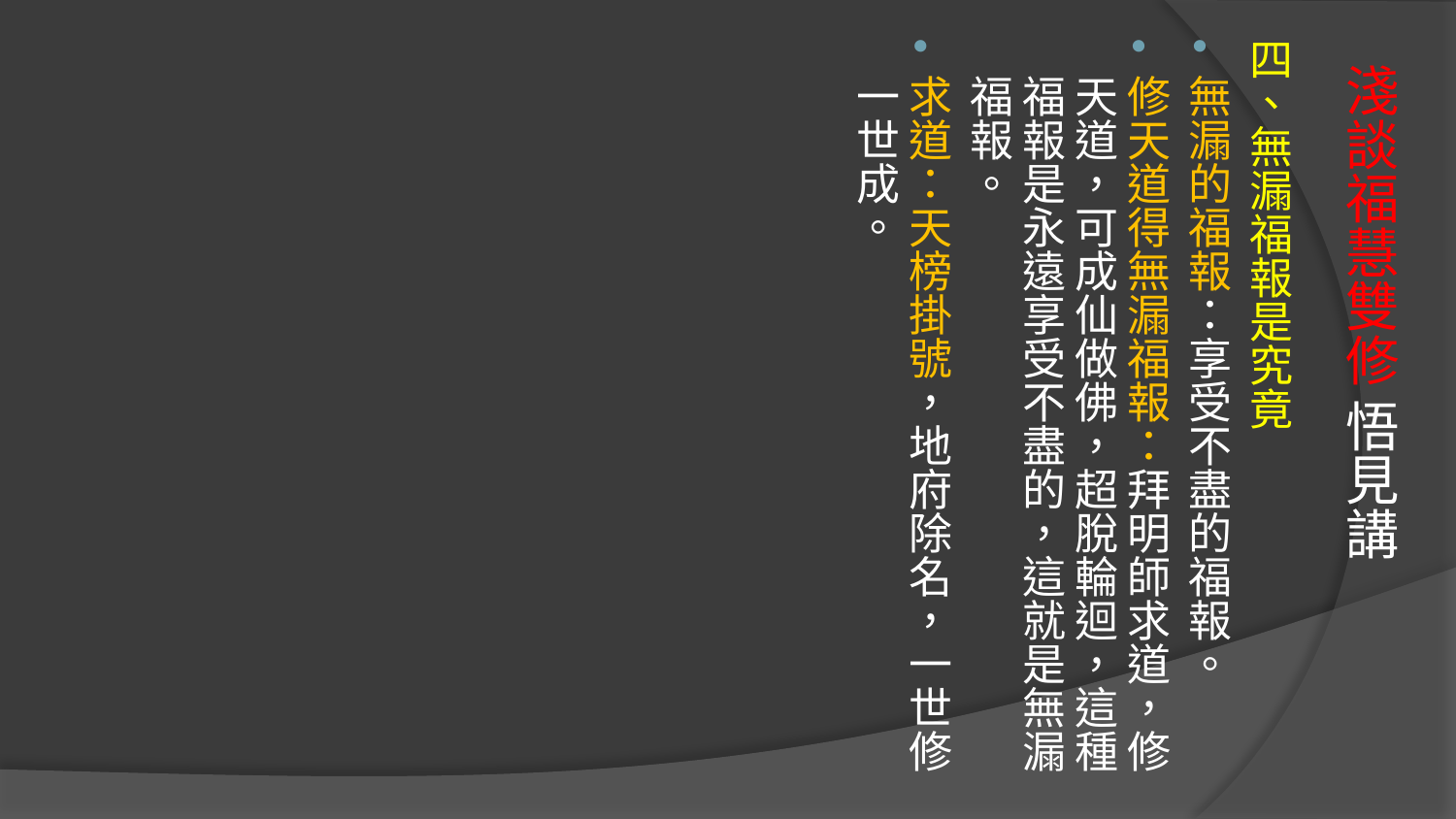

四、無漏福報是究竟
無漏的福報：享受不盡的福報。
修天道得無漏福報：拜明師求道，修天道，可成仙做佛，超脫輪迴，這種福報是永遠享受不盡的，這就是無漏福報。
求道：天榜掛號，地府除名，一世修一世成。

# 淺談福慧雙修 悟見講